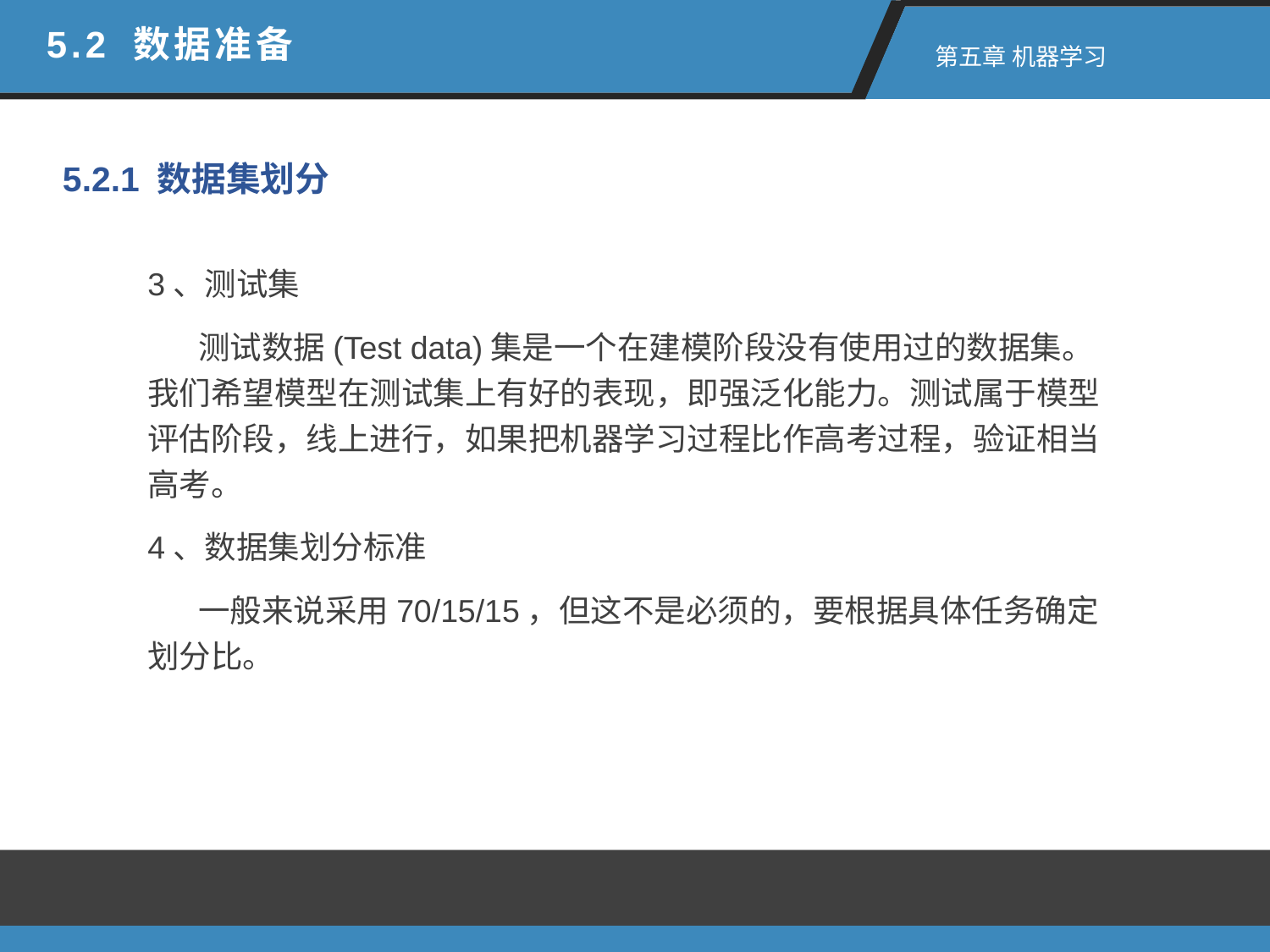

5.2 数据准备
  第五章 机器学习
5.2.1 数据集划分
3、测试集
      测试数据(Test data)集是一个在建模阶段没有使用过的数据集。我们希望模型在测试集上有好的表现，即强泛化能力。测试属于模型评估阶段，线上进行，如果把机器学习过程比作高考过程，验证相当高考。
4、数据集划分标准
      一般来说采用70/15/15，但这不是必须的，要根据具体任务确定划分比。